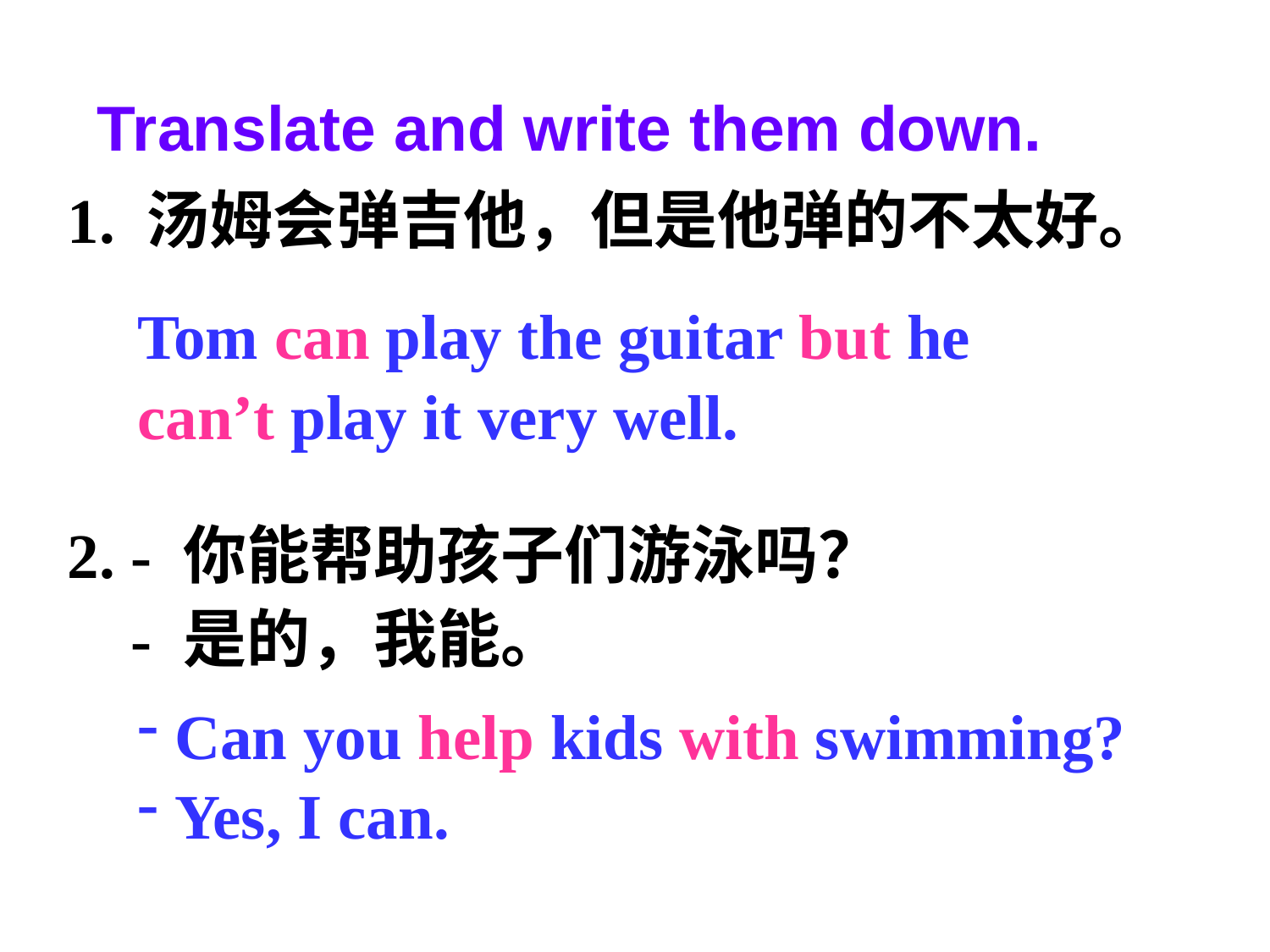

Translate and write them down.
1. 汤姆会弹吉他，但是他弹的不太好。

2. - 你能帮助孩子们游泳吗？
    - 是的，我能。
Tom can play the guitar but he can’t play it very well.
 Can you help kids with swimming?
 Yes, I can.